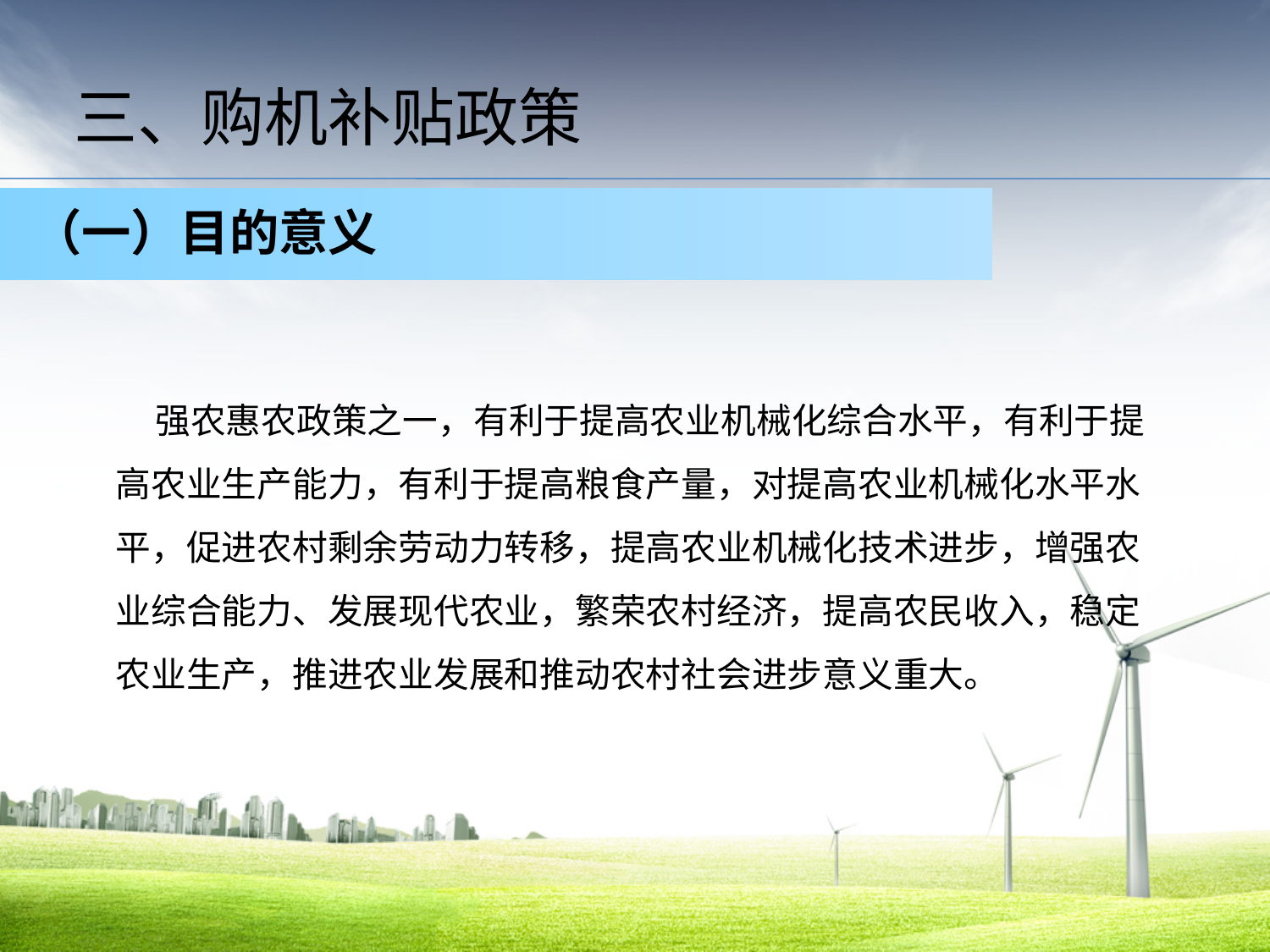

三、购机补贴政策

（一）目的意义

    强农惠农政策之一，有利于提高农业机械化综合水平，有利于提高农业生产能力，有利于提高粮食产量，对提高农业机械化水平水平，促进农村剩余劳动力转移，提高农业机械化技术进步，增强农业综合能力、发展现代农业，繁荣农村经济，提高农民收入，稳定农业生产，推进农业发展和推动农村社会进步意义重大。